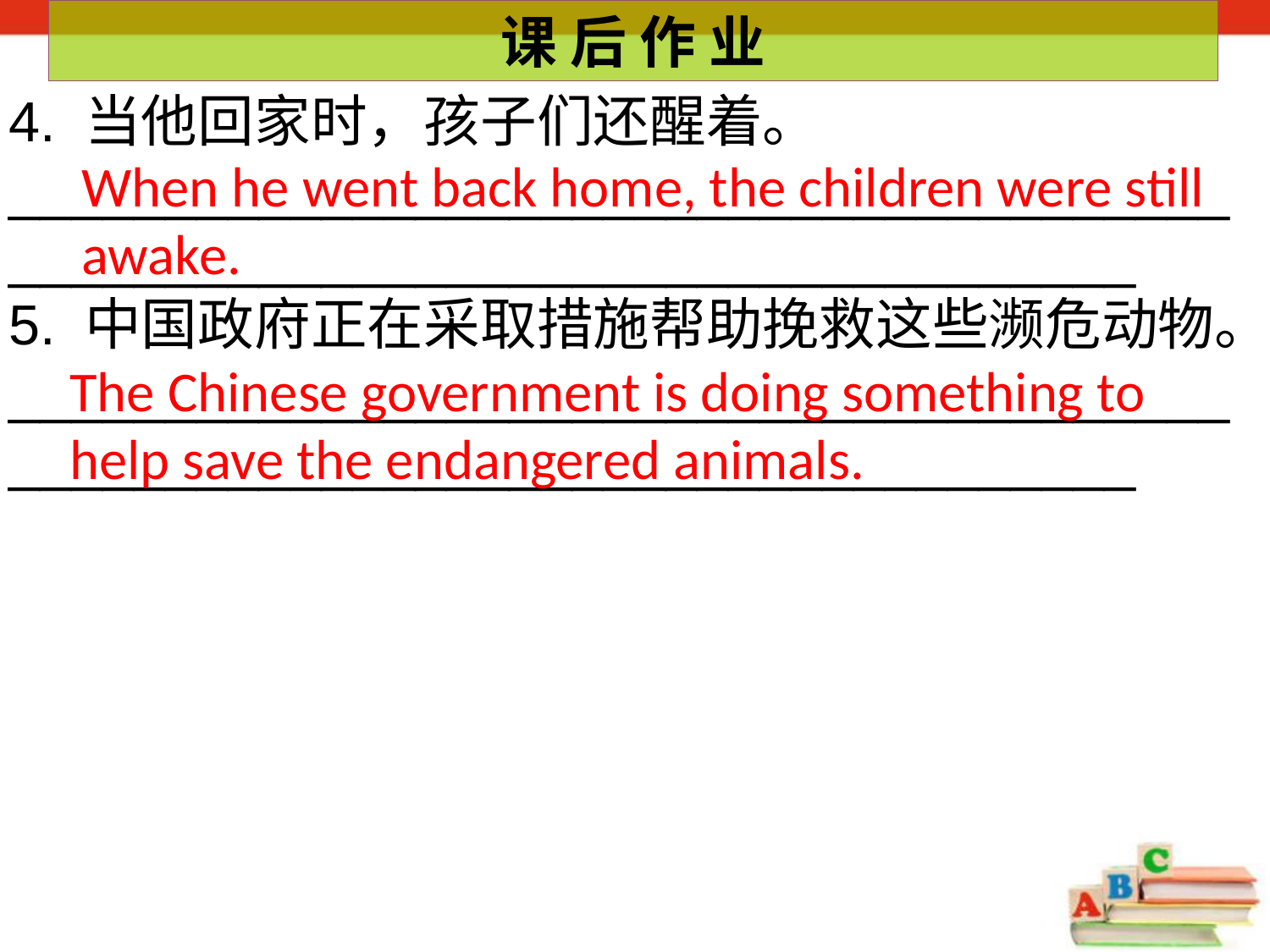

课 后 作 业
4. 当他回家时，孩子们还醒着。
___________________________________________________________________________
5. 中国政府正在采取措施帮助挽救这些濒危动物。
___________________________________________________________________________
When he went back home, the children were still awake.
The Chinese government is doing something to help save the endangered animals.